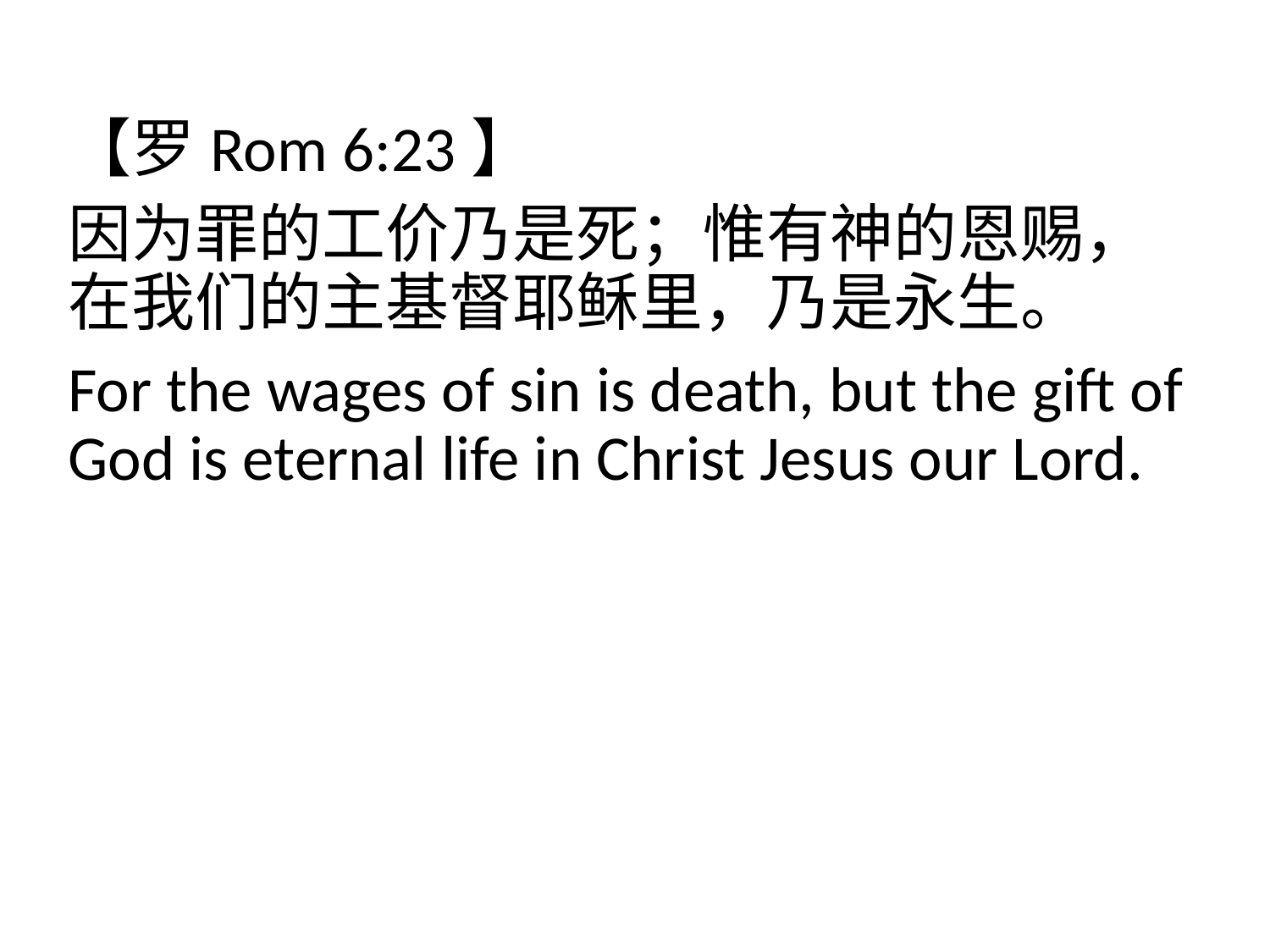

【罗Rom 6:23】
因为罪的工价乃是死；惟有神的恩赐，在我们的主基督耶稣里，乃是永生。
For the wages of sin is death, but the gift of God is eternal life in Christ Jesus our Lord.